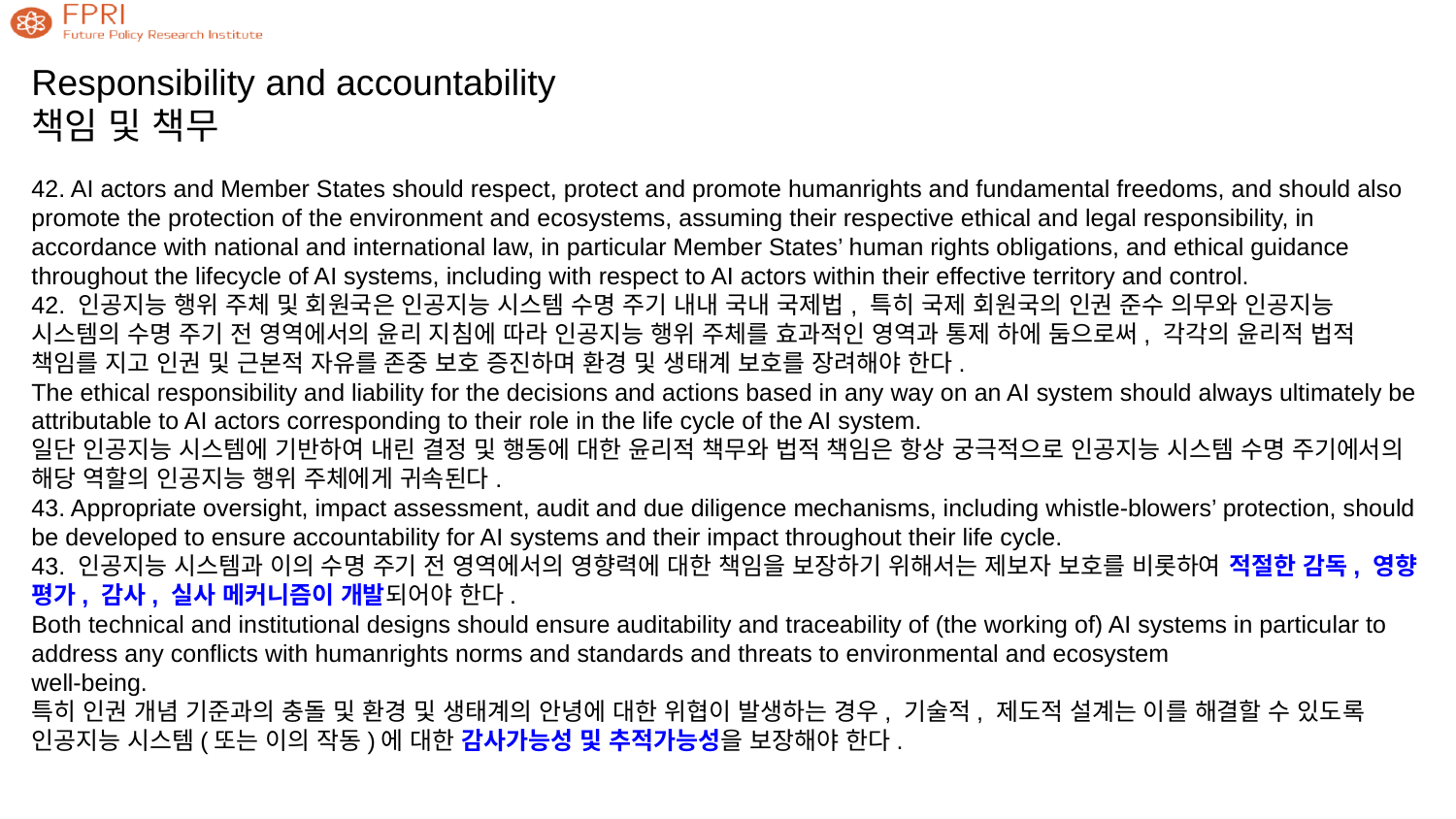

Responsibility and accountability
책임 및 책무
42. AI actors and Member States should respect, protect and promote humanrights and fundamental freedoms, and should also promote the protection of the environment and ecosystems, assuming their respective ethical and legal responsibility, in accordance with national and international law, in particular Member States’ human rights obligations, and ethical guidance throughout the lifecycle of AI systems, including with respect to AI actors within their effective territory and control.
42. 인공지능 행위 주체 및 회원국은 인공지능 시스템 수명 주기 내내 국내 국제법, 특히 국제 회원국의 인권 준수 의무와 인공지능 시스템의 수명 주기 전 영역에서의 윤리 지침에 따라 인공지능 행위 주체를 효과적인 영역과 통제 하에 둠으로써, 각각의 윤리적 법적 책임를 지고 인권 및 근본적 자유를 존중 보호 증진하며 환경 및 생태계 보호를 장려해야 한다.
The ethical responsibility and liability for the decisions and actions based in any way on an AI system should always ultimately be attributable to AI actors corresponding to their role in the life cycle of the AI system.
일단 인공지능 시스템에 기반하여 내린 결정 및 행동에 대한 윤리적 책무와 법적 책임은 항상 궁극적으로 인공지능 시스템 수명 주기에서의 해당 역할의 인공지능 행위 주체에게 귀속된다.
43. Appropriate oversight, impact assessment, audit and due diligence mechanisms, including whistle-blowers’ protection, should be developed to ensure accountability for AI systems and their impact throughout their life cycle.
43. 인공지능 시스템과 이의 수명 주기 전 영역에서의 영향력에 대한 책임을 보장하기 위해서는 제보자 보호를 비롯하여 적절한 감독, 영향 평가, 감사, 실사 메커니즘이 개발되어야 한다.
Both technical and institutional designs should ensure auditability and traceability of (the working of) AI systems in particular to address any conflicts with humanrights norms and standards and threats to environmental and ecosystem
well-being.
특히 인권 개념 기준과의 충돌 및 환경 및 생태계의 안녕에 대한 위협이 발생하는 경우, 기술적, 제도적 설계는 이를 해결할 수 있도록 인공지능 시스템(또는 이의 작동)에 대한 감사가능성 및 추적가능성을 보장해야 한다.